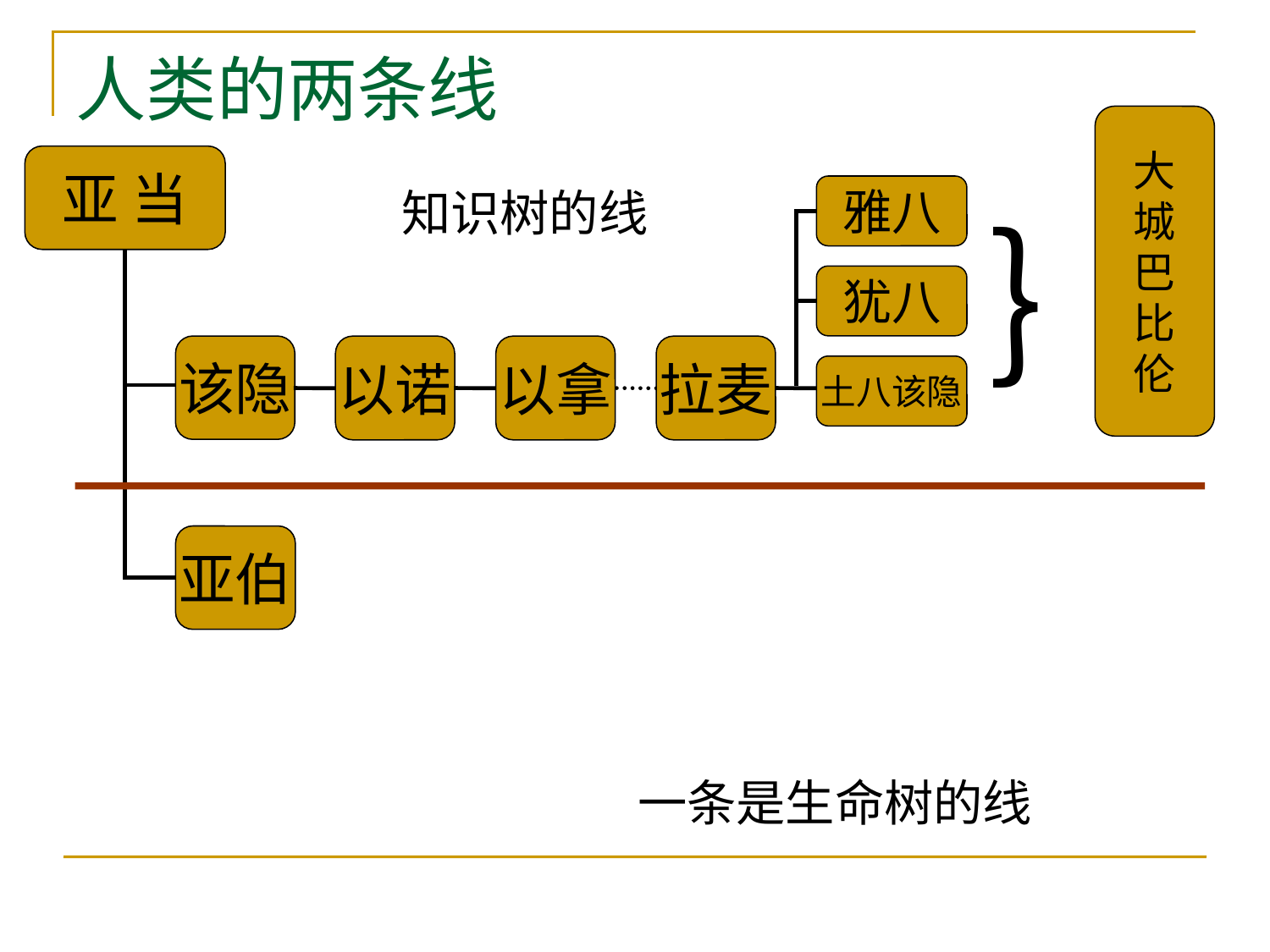

# 人类的两条线
大
城
巴
比
伦

亚 当
雅八
犹八
该隐
以诺
以拿
拉麦
土八该隐
亚伯
知识树的线
｝

一条是生命树的线